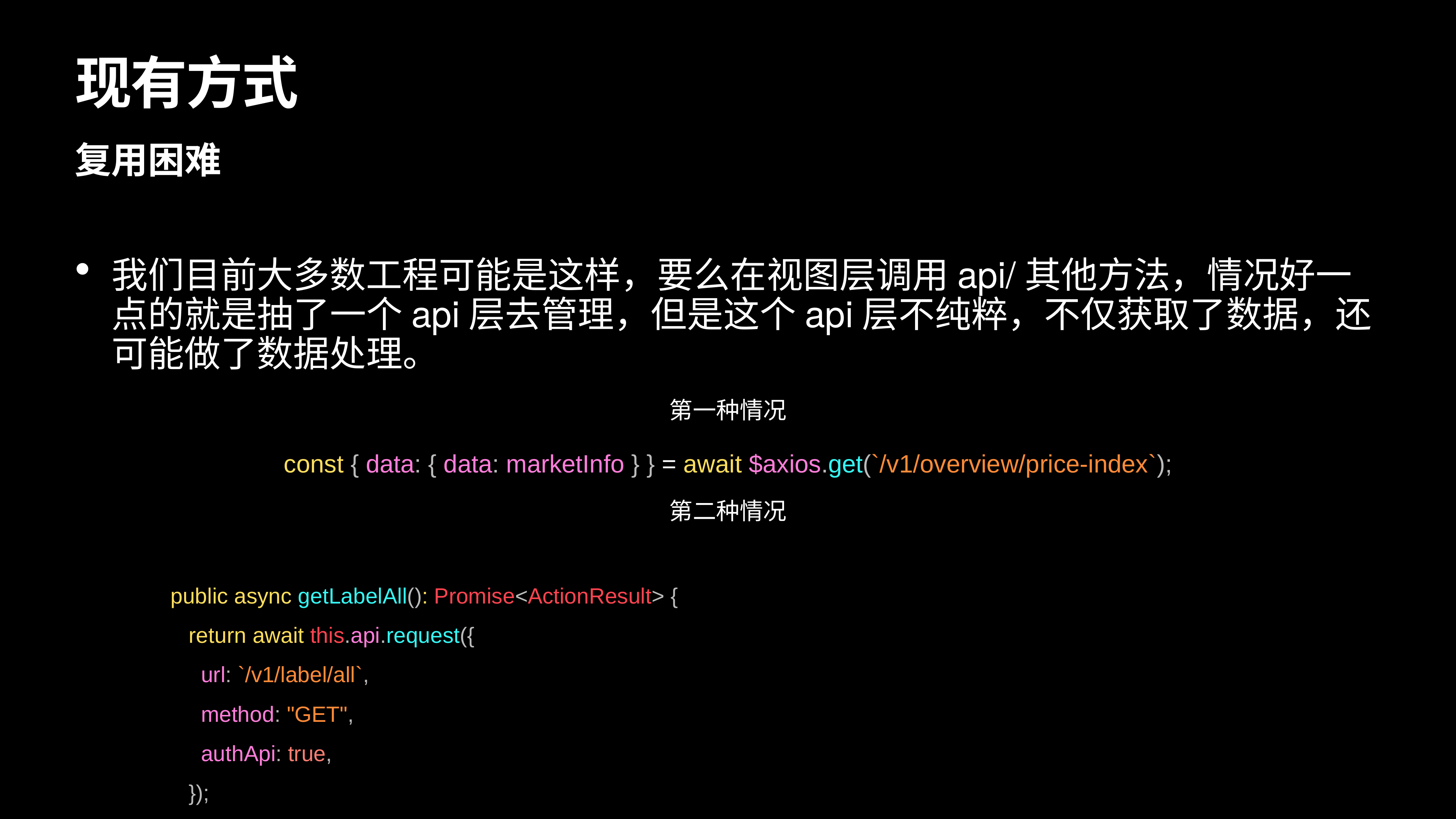

# 现有方式
复用困难
我们目前大多数工程可能是这样，要么在视图层调用api/其他方法，情况好一点的就是抽了一个api层去管理，但是这个api层不纯粹，不仅获取了数据，还可能做了数据处理。
第一种情况
const { data: { data: marketInfo } } = await $axios.get(`/v1/overview/price-index`);
第二种情况
 public async getLabelAll(): Promise<ActionResult> {
    return await this.api.request({
      url: `/v1/label/all`,
      method: "GET",
      authApi: true,
    });
  }